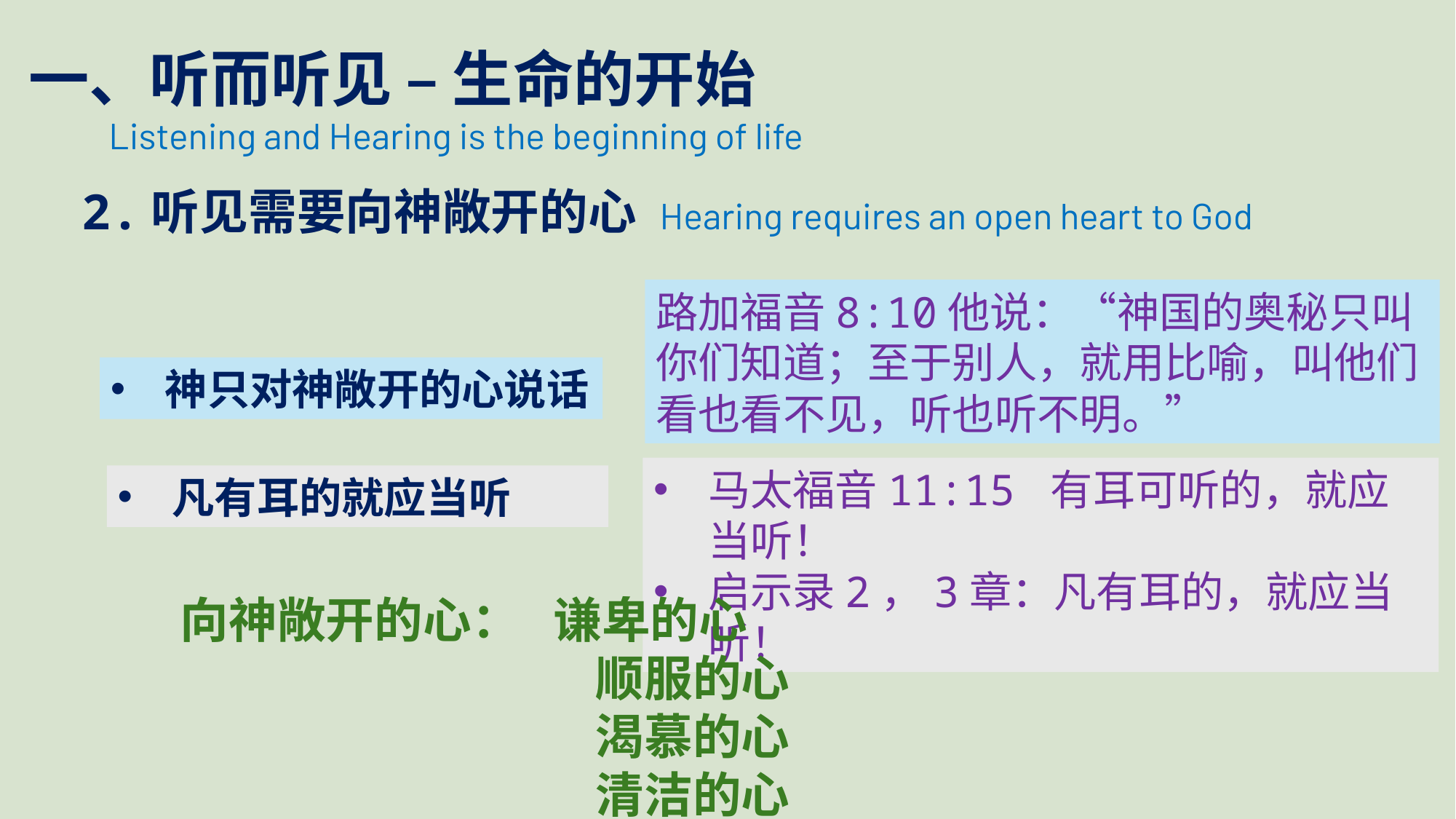

一、听而听见 – 生命的开始
           Listening and Hearing is the beginning of life
2.听见需要向神敞开的心 Hearing requires an open heart to God
路加福音8:10他说：“神国的奥秘只叫你们知道；至于别人，就用比喻，叫他们看也看不见，听也听不明。”
神只对神敞开的心说话
马太福音11:15 有耳可听的，就应当听！
启示录2，3章：凡有耳的，就应当听！
凡有耳的就应当听
向神敞开的心：   谦卑的心
 顺服的心
 渴慕的心
 清洁的心